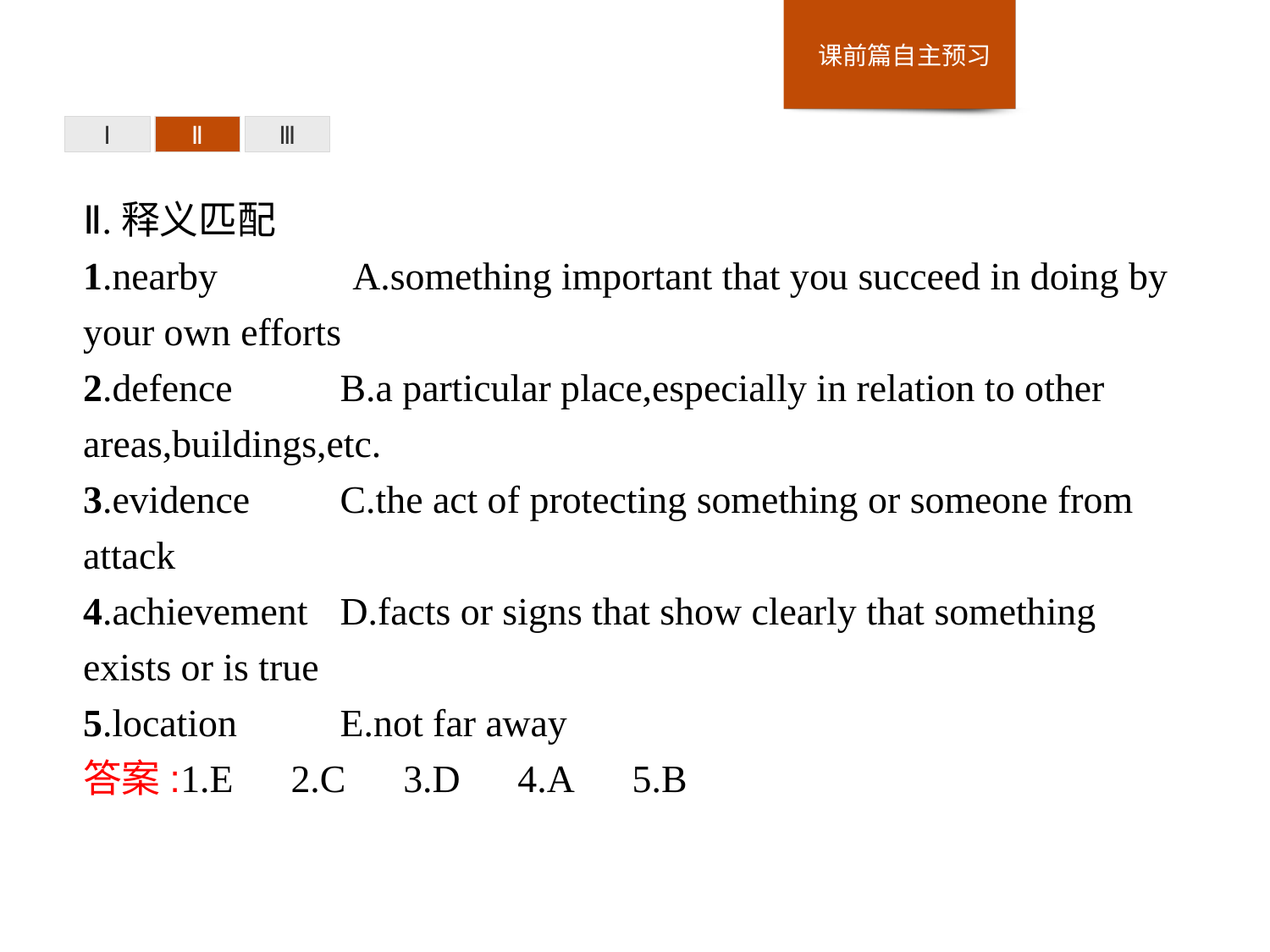

Ⅰ
Ⅱ
Ⅲ
Ⅱ.释义匹配
1.nearby　　　A.something important that you succeed in doing by your own efforts
2.defence	B.a particular place,especially in relation to other areas,buildings,etc.
3.evidence	C.the act of protecting something or someone from attack
4.achievement	D.facts or signs that show clearly that something exists or is true
5.location	E.not far away
答案:1.E　2.C　3.D　4.A　5.B